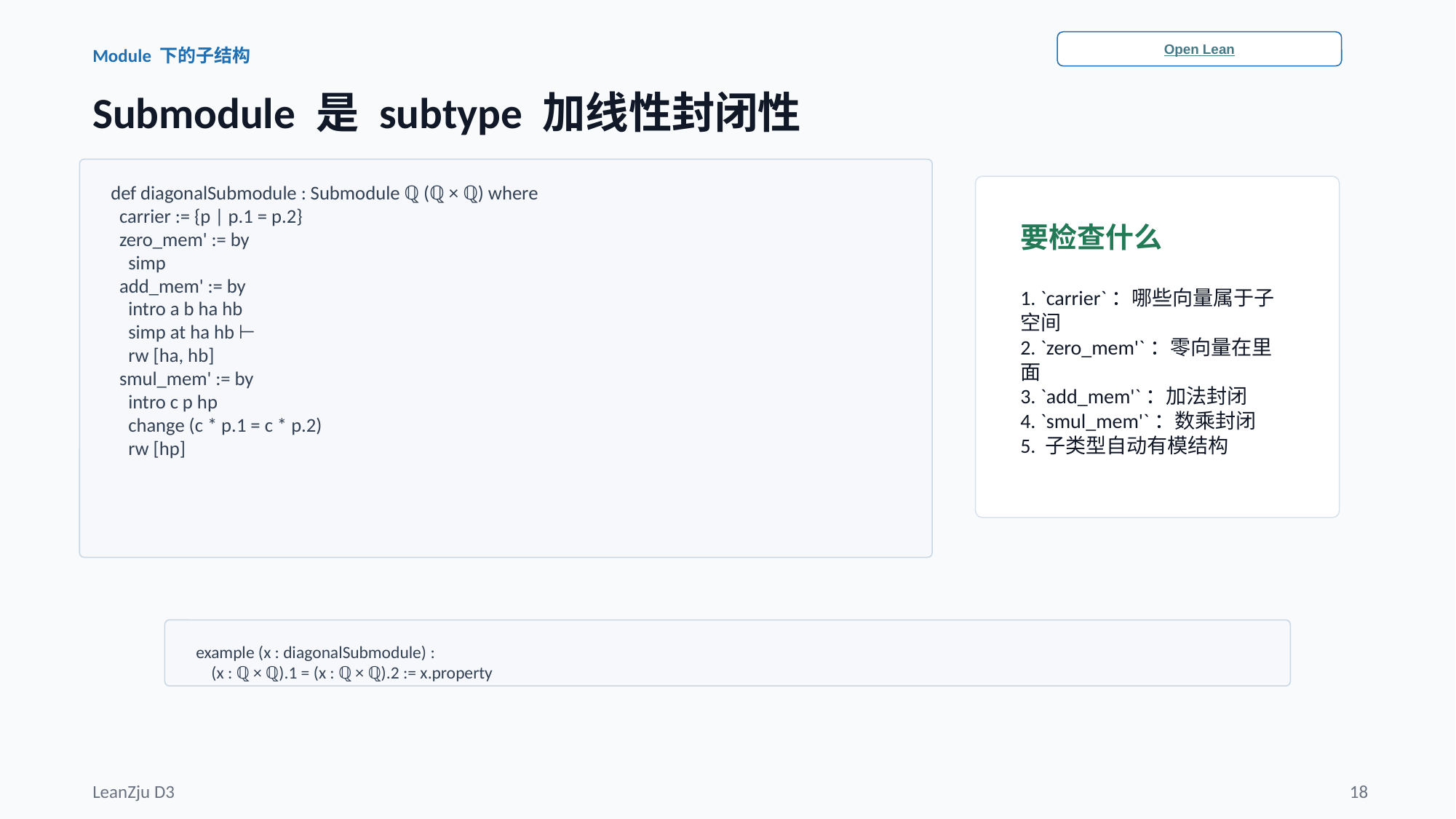

Open Lean
Module 下的子结构
Submodule 是 subtype 加线性封闭性

def diagonalSubmodule : Submodule ℚ (ℚ × ℚ) where
  carrier := {p | p.1 = p.2}
  zero_mem' := by
    simp
  add_mem' := by
    intro a b ha hb
    simp at ha hb ⊢
    rw [ha, hb]
  smul_mem' := by
    intro c p hp
    change (c * p.1 = c * p.2)
    rw [hp]

要检查什么
1. `carrier`：哪些向量属于子空间
2. `zero_mem'`：零向量在里面
3. `add_mem'`：加法封闭
4. `smul_mem'`：数乘封闭
5. 子类型自动有模结构

example (x : diagonalSubmodule) :
    (x : ℚ × ℚ).1 = (x : ℚ × ℚ).2 := x.property
LeanZju D3
18